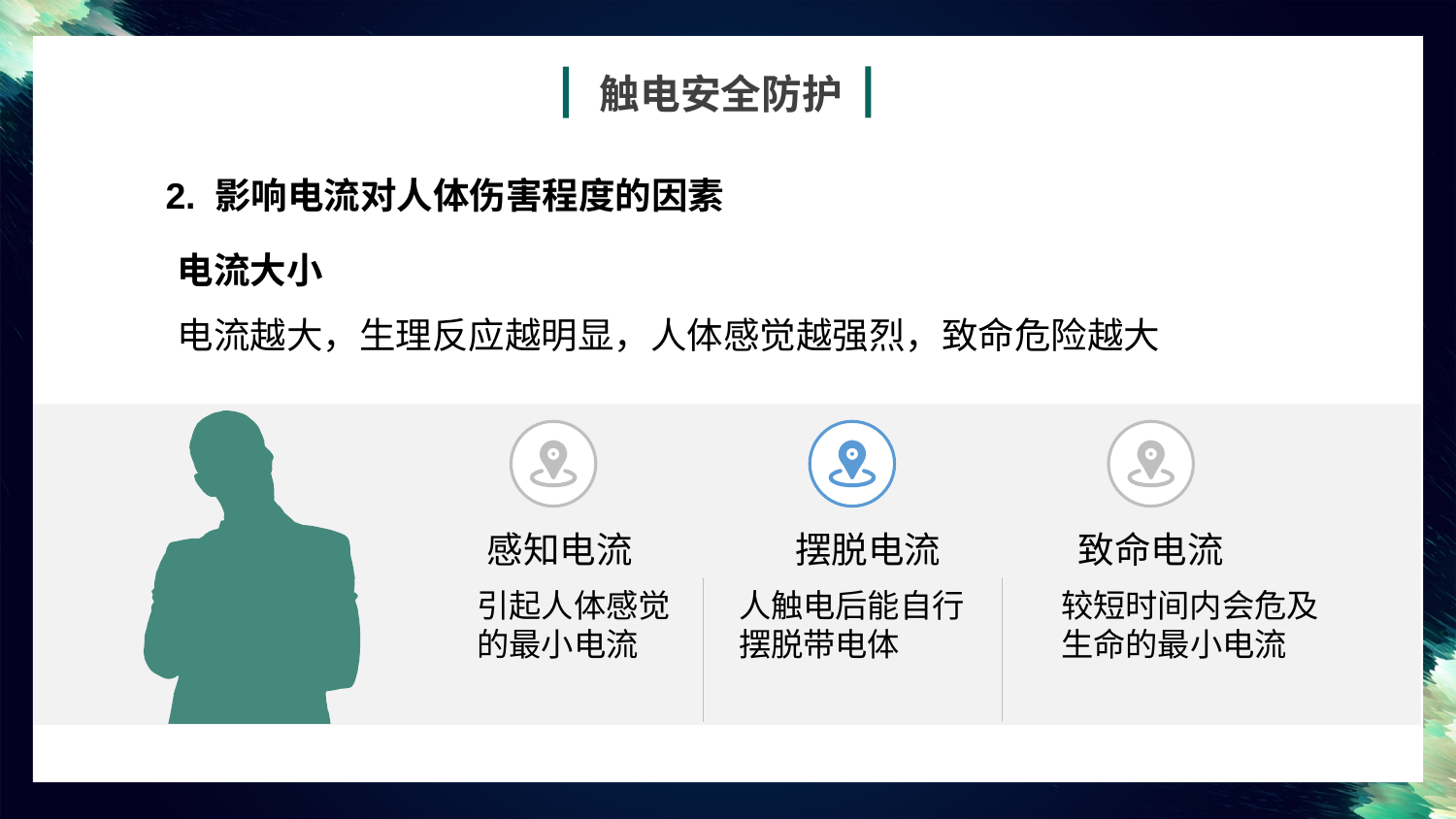

触电安全防护

2. 影响电流对人体伤害程度的因素
电流大小
电流越大，生理反应越明显，人体感觉越强烈，致命危险越大

感知电流
摆脱电流
致命电流
人触电后能自行摆脱带电体
较短时间内会危及生命的最小电流
引起人体感觉的最小电流